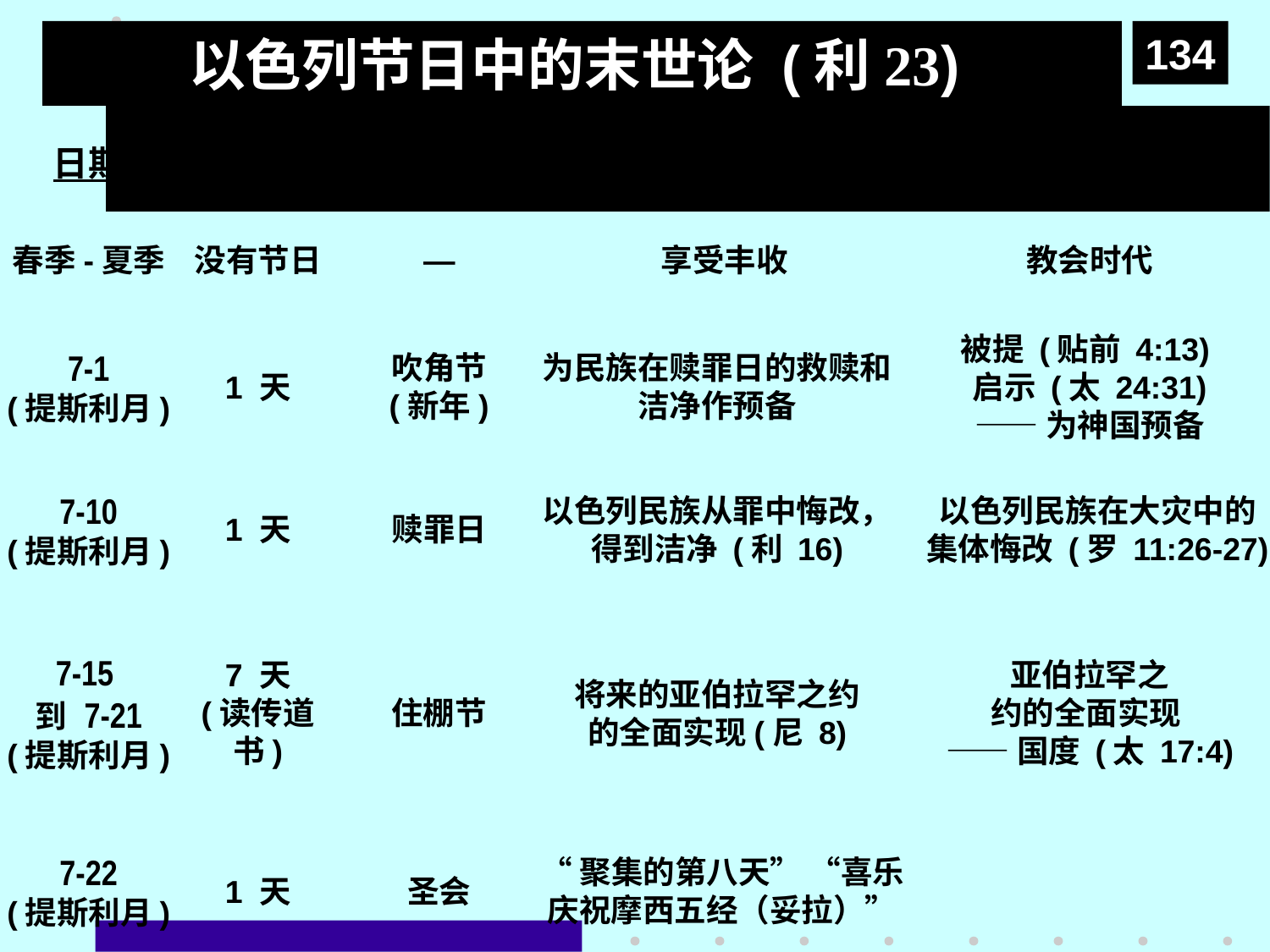

# 以色列节日中的末世论 (利23)
134
日期
长度
节日
意义 (过去)
预表 (未来)
春季-夏季
没有节日
—
享受丰收
教会时代
7-1
(提斯利月)
1 天
吹角节
(新年)
为民族在赎罪日的救赎和洁净作预备
被提 (贴前 4:13)
启示 (太 24:31)
——为神国预备
7-10
(提斯利月)
1 天
赎罪日
以色列民族从罪中悔改，得到洁净 (利 16)
以色列民族在大灾中的集体悔改 (罗 11:26-27)
7-15
到 7-21
(提斯利月)
7 天
(读传道书)
住棚节
将来的亚伯拉罕之约
的全面实现(尼 8)
亚伯拉罕之
约的全面实现
——国度 (太 17:4)
7-22
(提斯利月)
1 天
圣会
“聚集的第八天” “喜乐庆祝摩西五经（妥拉）”